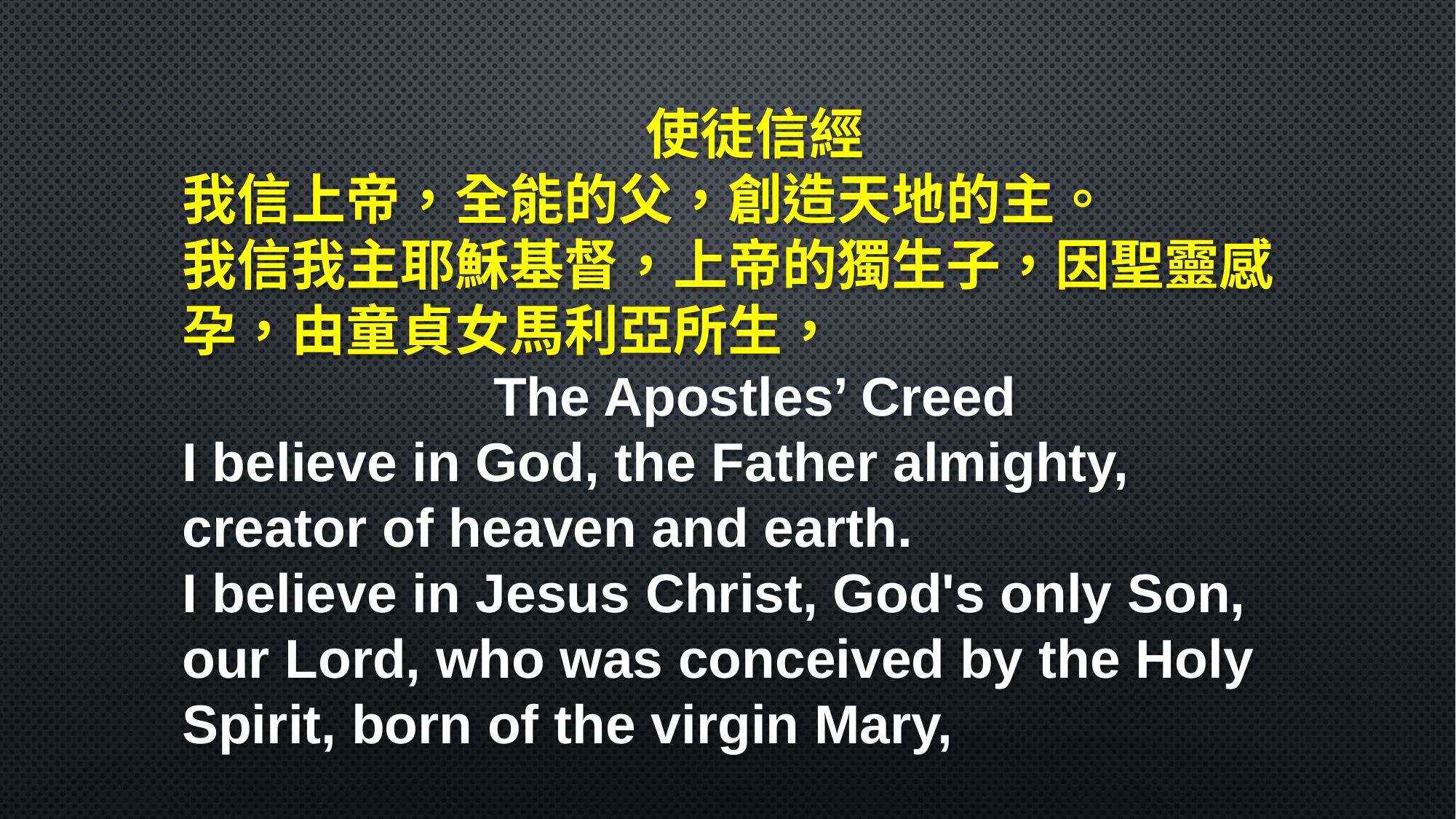

使徒信經
我信上帝，全能的父，創造天地的主。
我信我主耶穌基督，上帝的獨生子，因聖靈感孕，由童貞女馬利亞所生，
The Apostles’ Creed
I believe in God, the Father almighty, creator of heaven and earth.
I believe in Jesus Christ, God's only Son, our Lord, who was conceived by the Holy Spirit, born of the virgin Mary,